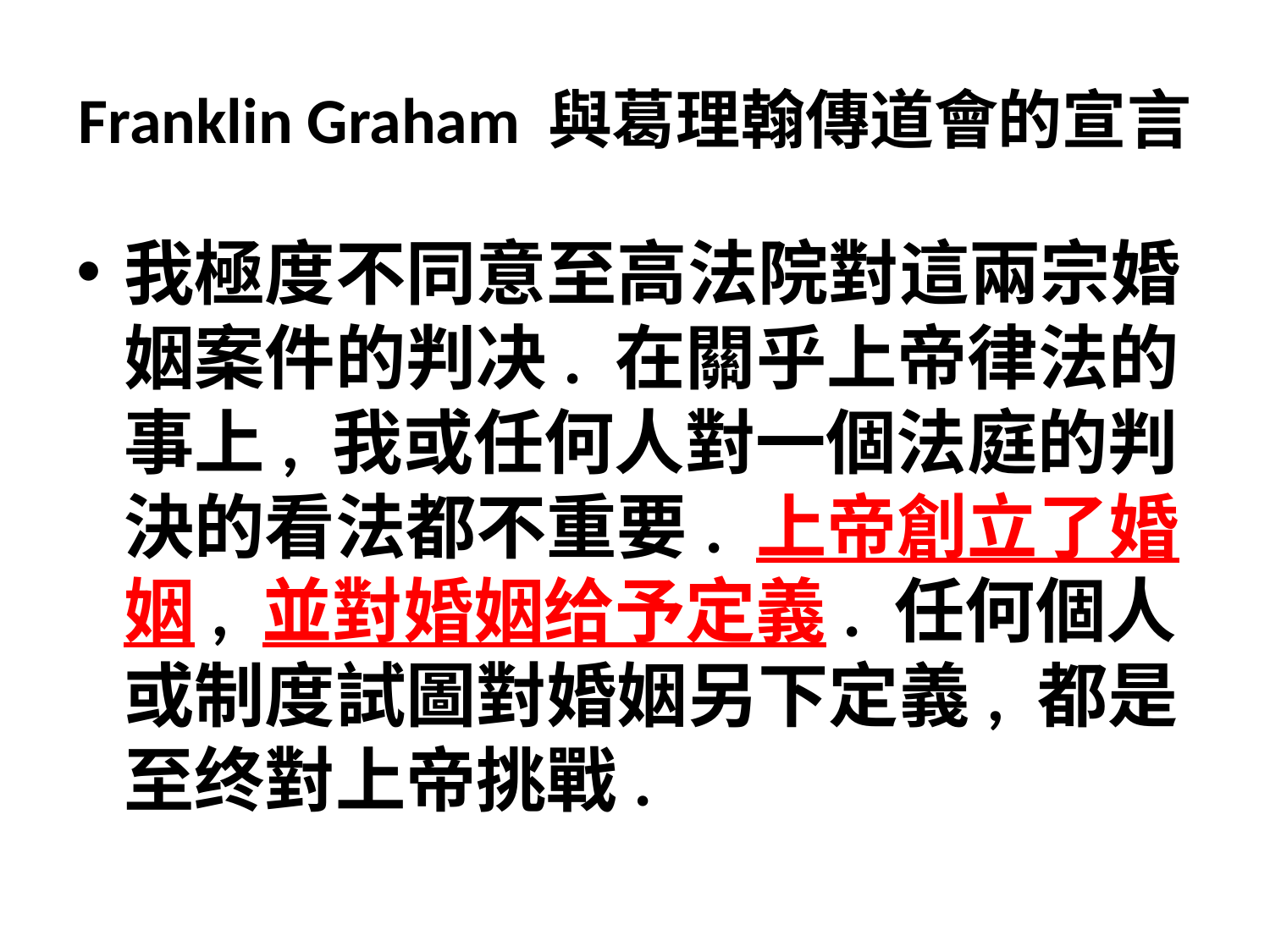

# Franklin Graham 與葛理翰傳道會的宣言
我極度不同意至高法院對這兩宗婚姻案件的判决. 在關乎上帝律法的事上, 我或任何人對一個法庭的判決的看法都不重要. 上帝創立了婚姻, 並對婚姻给予定義. 任何個人或制度試圖對婚姻另下定義, 都是至终對上帝挑戰.